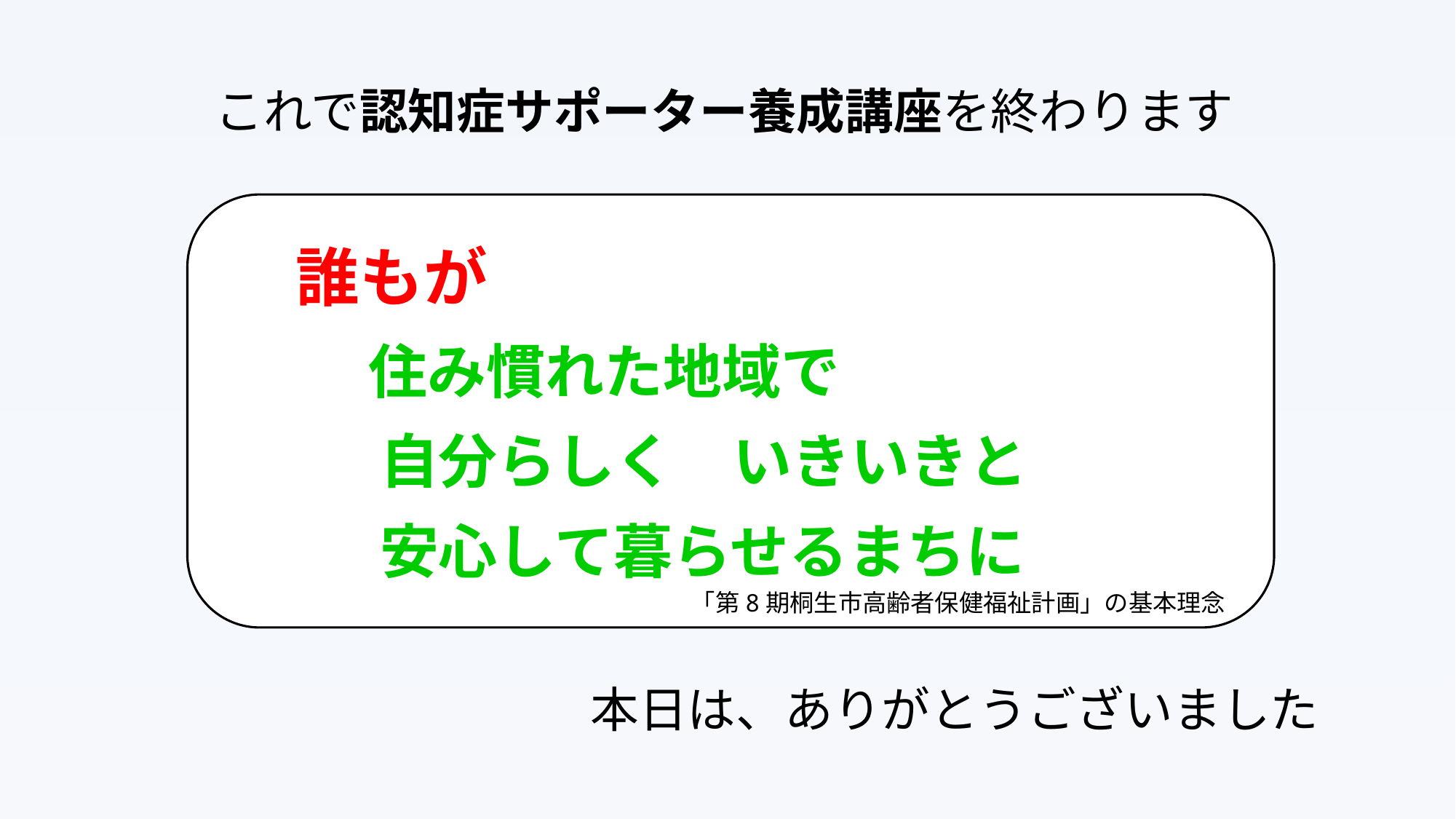

# これで認知症サポーター養成講座を終わります

誰もが
　 住み慣れた地域で
 　自分らしく　いきいきと
 　安心して暮らせるまちに

「第8期桐生市高齢者保健福祉計画」の基本理念
本日は、ありがとうございました